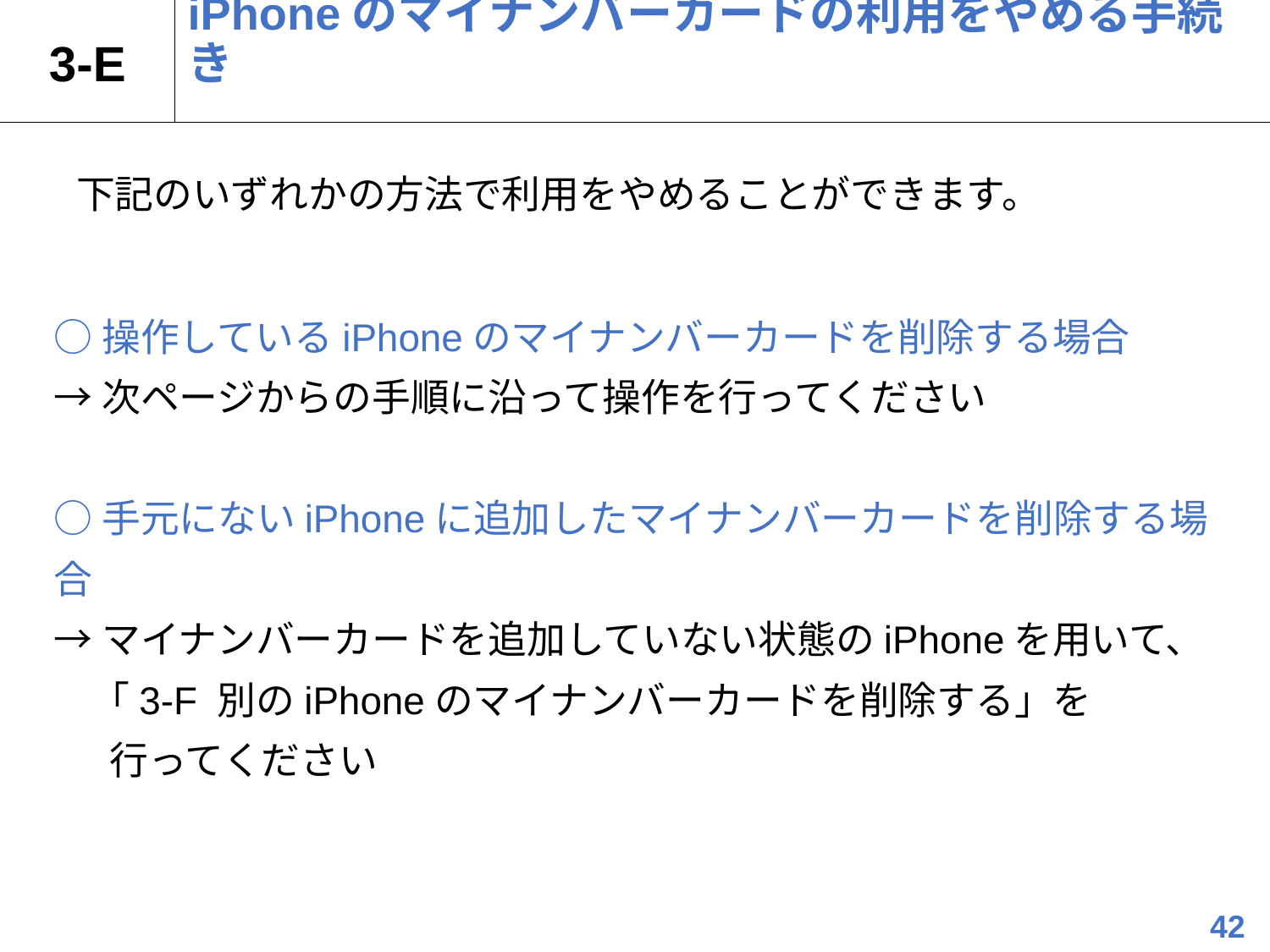

3-E
# iPhoneのマイナンバーカードの利用をやめる手続き
下記のいずれかの方法で利用をやめることができます。
○操作しているiPhoneのマイナンバーカードを削除する場合
→次ページからの手順に沿って操作を行ってください

○手元にないiPhoneに追加したマイナンバーカードを削除する場合
→マイナンバーカードを追加していない状態のiPhoneを用いて、「3-F 別のiPhoneのマイナンバーカードを削除する」を
　  行ってください
42